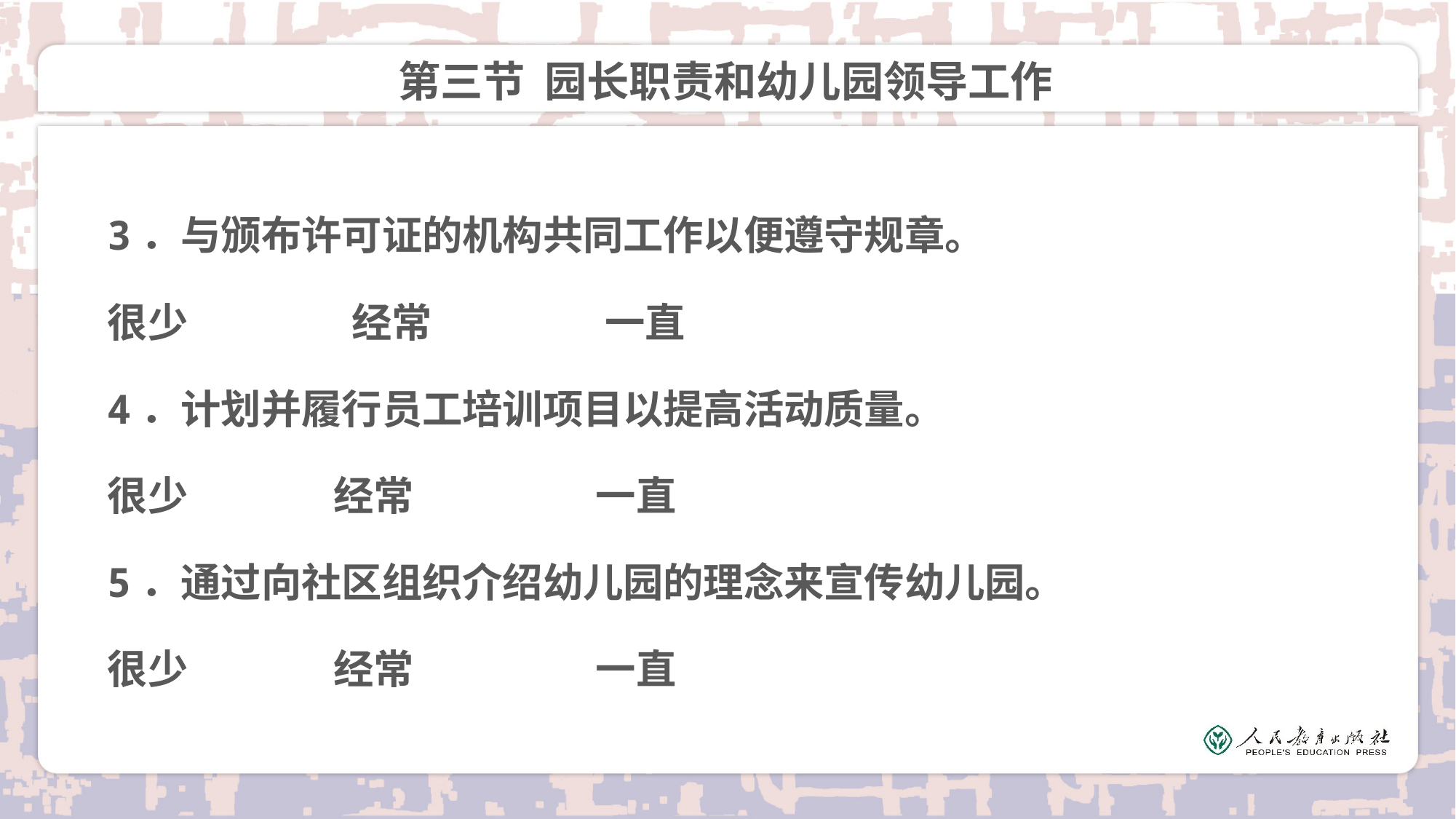

# 第三节  园长职责和幼儿园领导工作
3．与颁布许可证的机构共同工作以便遵守规章。
很少                  经常                   一直
4．计划并履行员工培训项目以提高活动质量。
很少                经常                    一直
5．通过向社区组织介绍幼儿园的理念来宣传幼儿园。
很少                经常                    一直